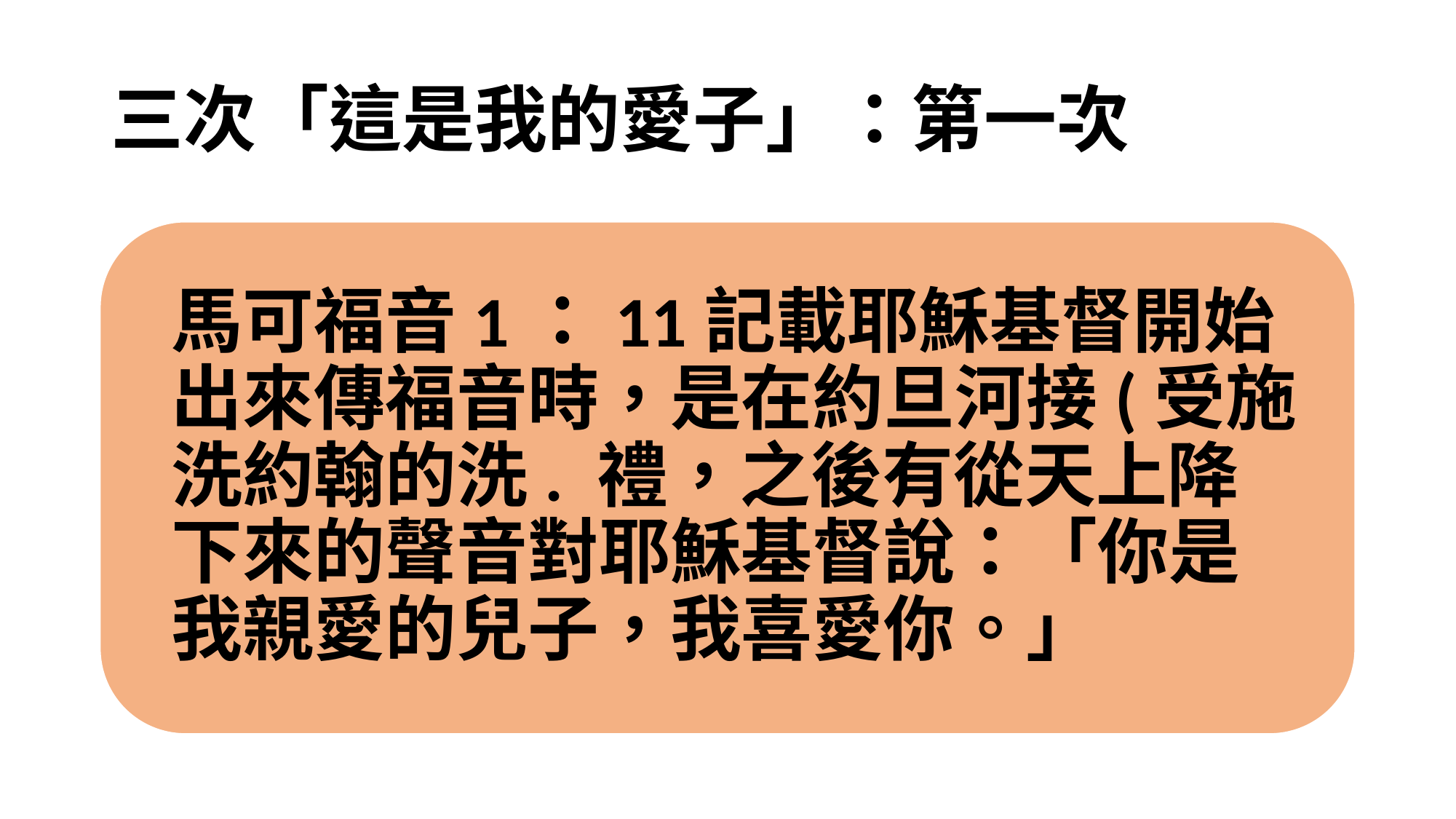

# 三次「這是我的愛子」：第一次
馬可福音1：11記載耶穌基督開始出來傳福音時，是在約旦河接(受施洗約翰的洗. 禮，之後有從天上降下來的聲音對耶穌基督說：「你是我親愛的兒子，我喜愛你。」